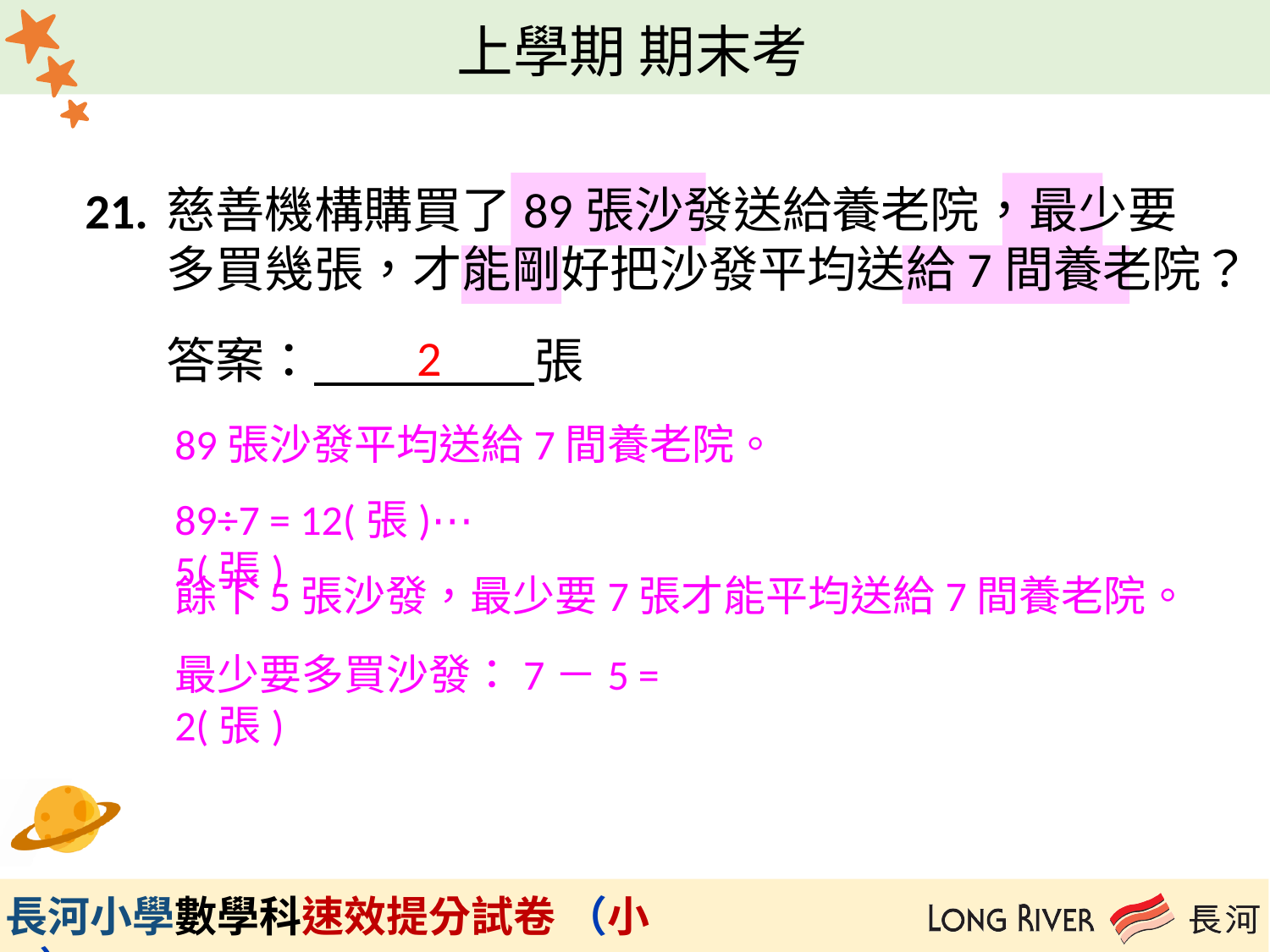

21.
慈善機構購買了89張沙發送給養老院，最少要多買幾張，才能剛好把沙發平均送給7間養老院？
答案：                    張

2
89張沙發平均送給7間養老院。
89÷7 = 12(張)⋯5(張)
餘下5張沙發，最少要7張才能平均送給7間養老院。
最少要多買沙發：7－5 = 2(張)